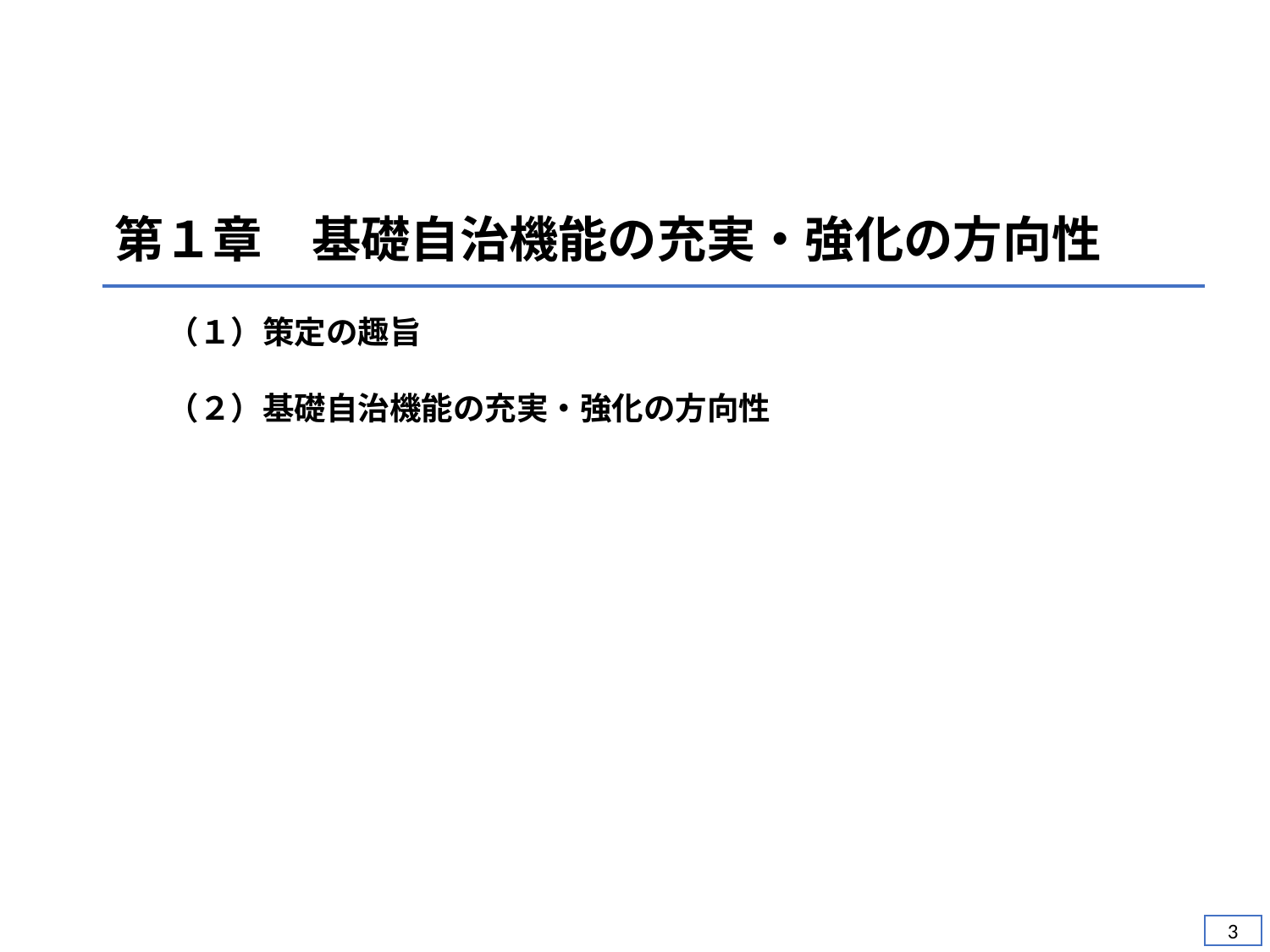

第１章　基礎自治機能の充実・強化の方向性
（１）策定の趣旨

（２）基礎自治機能の充実・強化の方向性
3